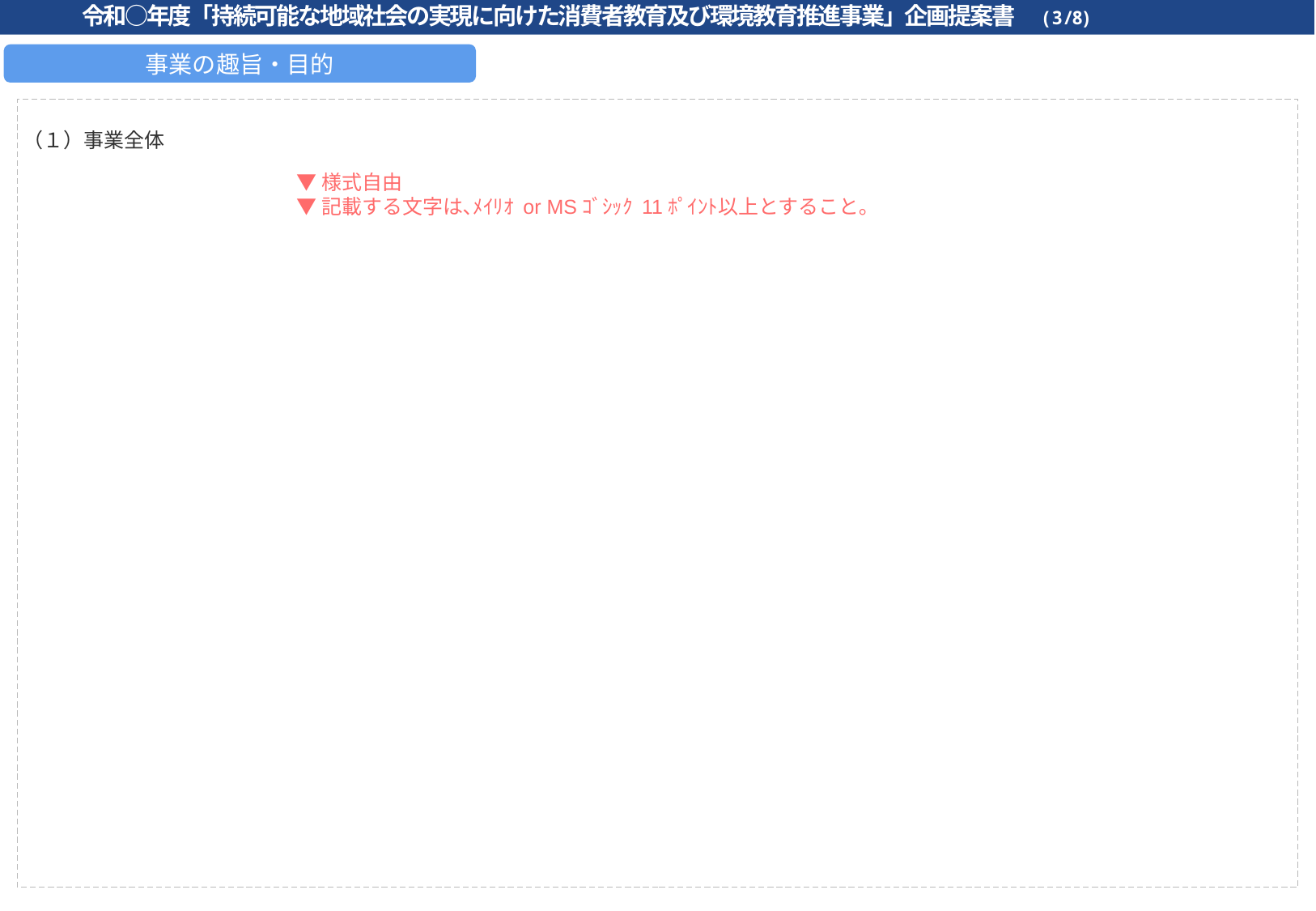

令和○年度「持続可能な地域社会の実現に向けた消費者教育及び環境教育推進事業」企画提案書　(3/8)
事業の趣旨・目的

（１）事業全体
▼様式自由
▼記載する文字は､ﾒｲﾘｵ or MSｺﾞｼｯｸ 11ﾎﾟｲﾝﾄ以上とすること｡